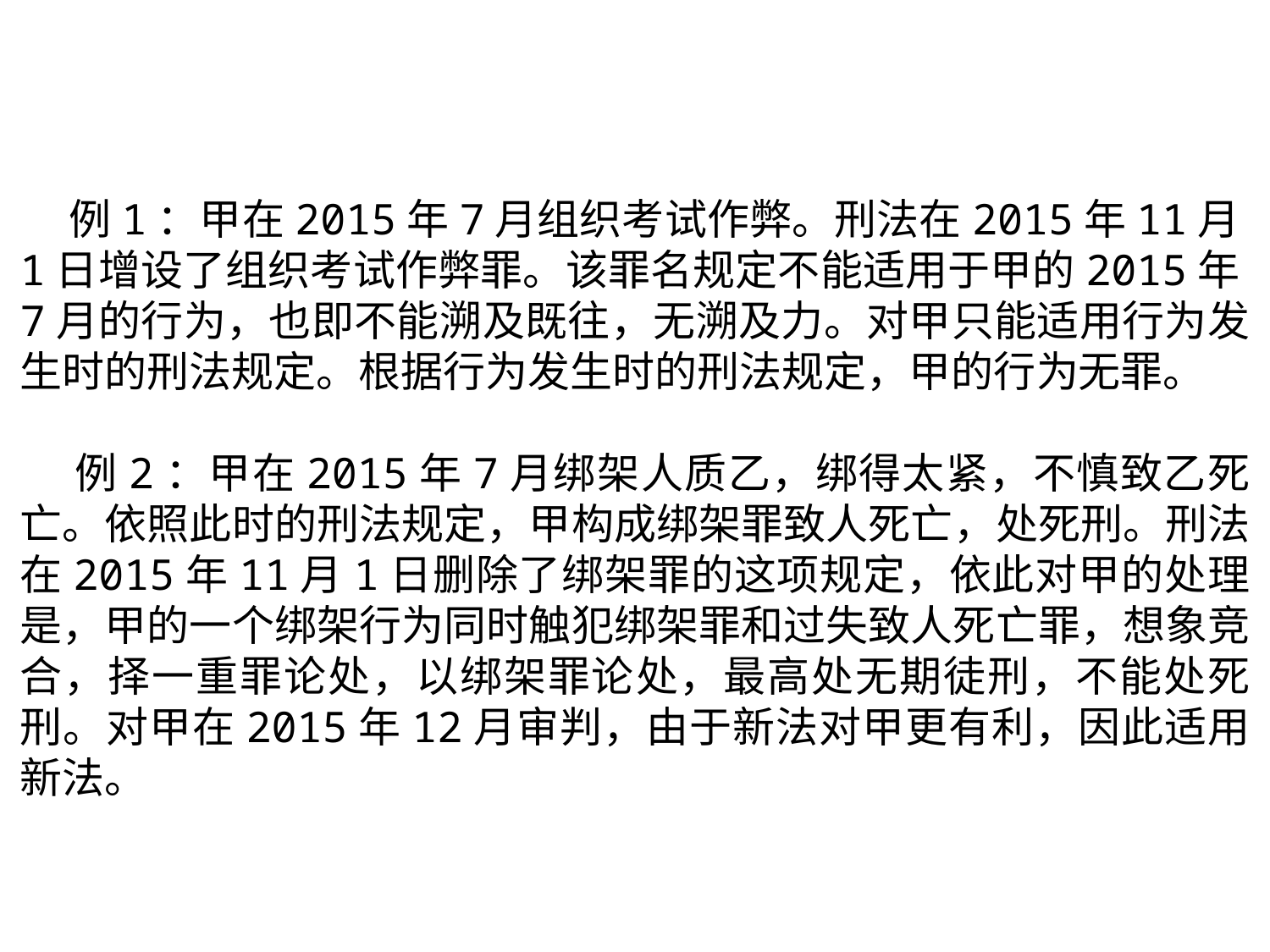

例1：甲在2015年7月组织考试作弊。刑法在2015年11月1日增设了组织考试作弊罪。该罪名规定不能适用于甲的2015年7月的行为，也即不能溯及既往，无溯及力。对甲只能适用行为发生时的刑法规定。根据行为发生时的刑法规定，甲的行为无罪。

    例2：甲在2015年7月绑架人质乙，绑得太紧，不慎致乙死亡。依照此时的刑法规定，甲构成绑架罪致人死亡，处死刑。刑法在2015年11月1日删除了绑架罪的这项规定，依此对甲的处理是，甲的一个绑架行为同时触犯绑架罪和过失致人死亡罪，想象竞合，择一重罪论处，以绑架罪论处，最高处无期徒刑，不能处死刑。对甲在2015年12月审判，由于新法对甲更有利，因此适用新法。